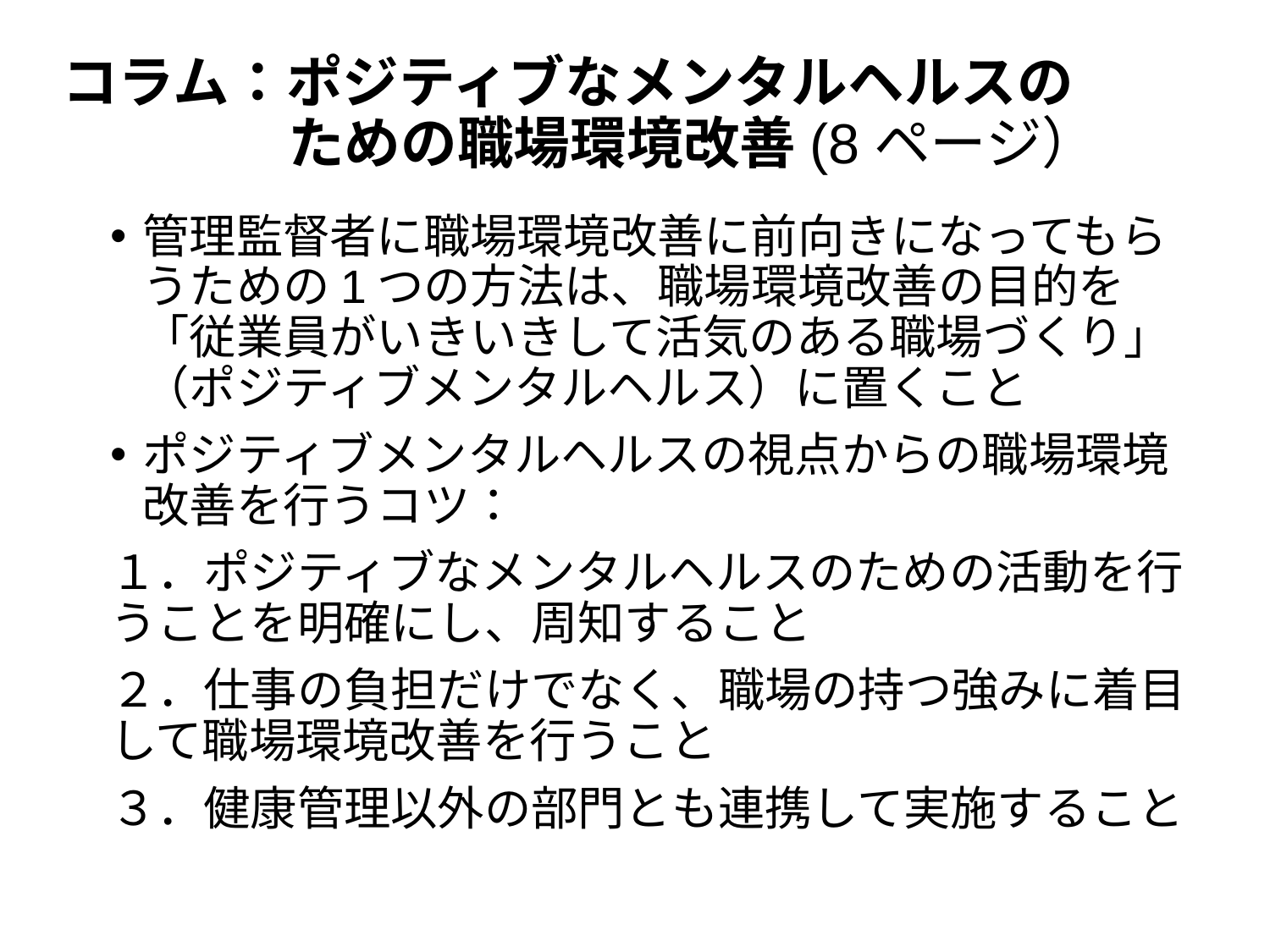

# コラム：ポジティブなメンタルヘルスの 　　　　ための職場環境改善(8ページ）
管理監督者に職場環境改善に前向きになってもらうための1つの方法は、職場環境改善の目的を「従業員がいきいきして活気のある職場づくり」 （ポジティブメンタルヘルス）に置くこと
ポジティブメンタルヘルスの視点からの職場環境改善を行うコツ：
１．ポジティブなメンタルヘルスのための活動を行うことを明確にし、周知すること
２．仕事の負担だけでなく、職場の持つ強みに着目して職場環境改善を行うこと
３．健康管理以外の部門とも連携して実施すること